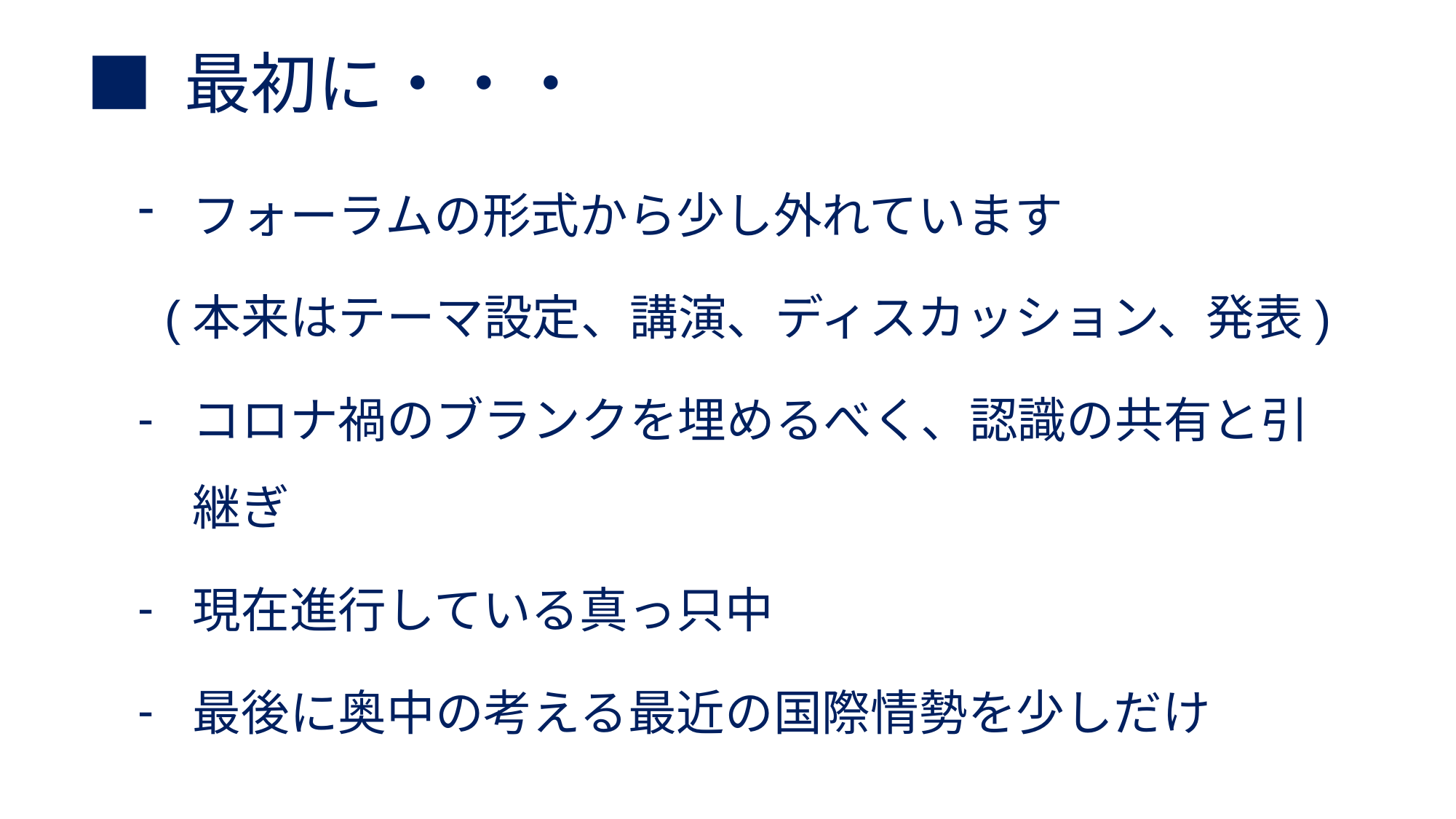

# ■ 最初に・・・
フォーラムの形式から少し外れています
  (本来はテーマ設定、講演、ディスカッション、発表)
コロナ禍のブランクを埋めるべく、認識の共有と引継ぎ
現在進行している真っ只中
最後に奥中の考える最近の国際情勢を少しだけ